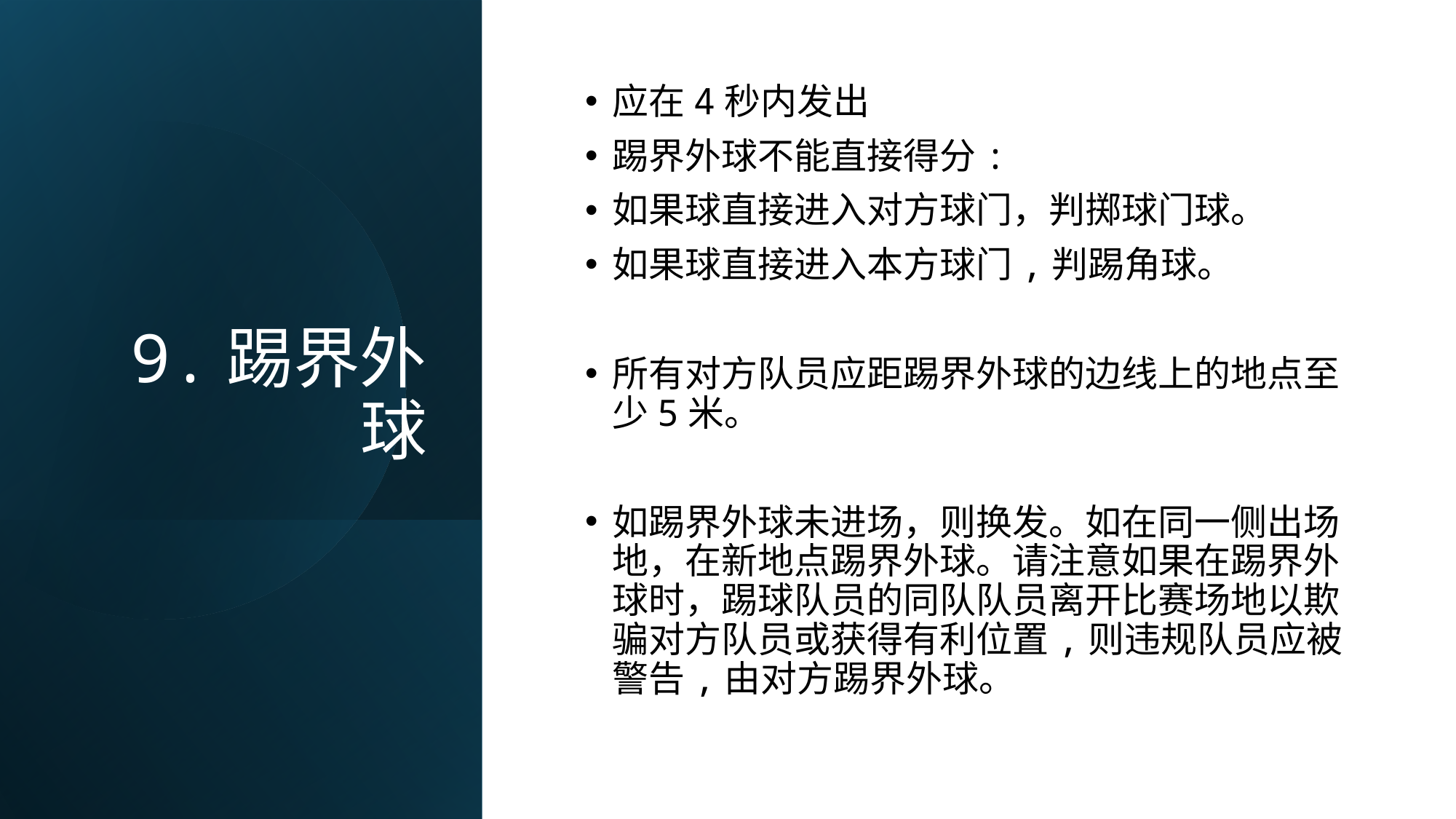

# 9.踢界外球
应在4秒内发出
踢界外球不能直接得分:
如果球直接进入对方球门，判掷球门球。
如果球直接进入本方球门,判踢角球。

所有对方队员应距踢界外球的边线上的地点至少5米。

如踢界外球未进场，则换发。如在同一侧出场地，在新地点踢界外球。请注意如果在踢界外球时，踢球队员的同队队员离开比赛场地以欺骗对方队员或获得有利位置,则违规队员应被警告,由对方踢界外球。